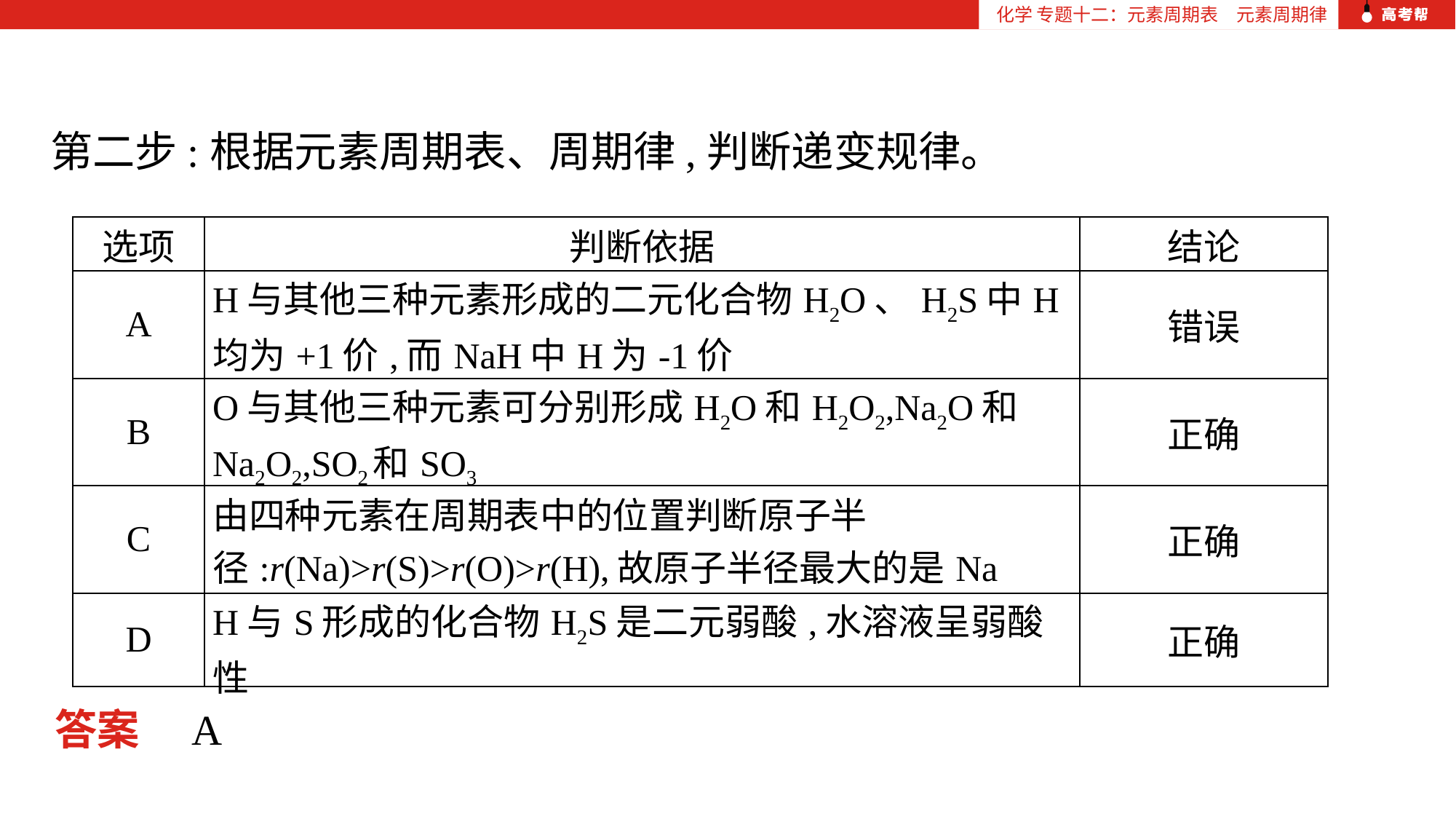

化学 专题十二：元素周期表　元素周期律
第二步:根据元素周期表、周期律,判断递变规律。
| 选项 | 判断依据 | 结论 |
| --- | --- | --- |
| A | H与其他三种元素形成的二元化合物H2O、H2S中H均为+1价,而NaH中H为-1价 | 错误 |
| B | O与其他三种元素可分别形成H2O和H2O2,Na2O和Na2O2,SO2和SO3 | 正确 |
| C | 由四种元素在周期表中的位置判断原子半径:r(Na)>r(S)>r(O)>r(H),故原子半径最大的是Na | 正确 |
| D | H与S形成的化合物H2S是二元弱酸,水溶液呈弱酸性 | 正确 |
答案　A